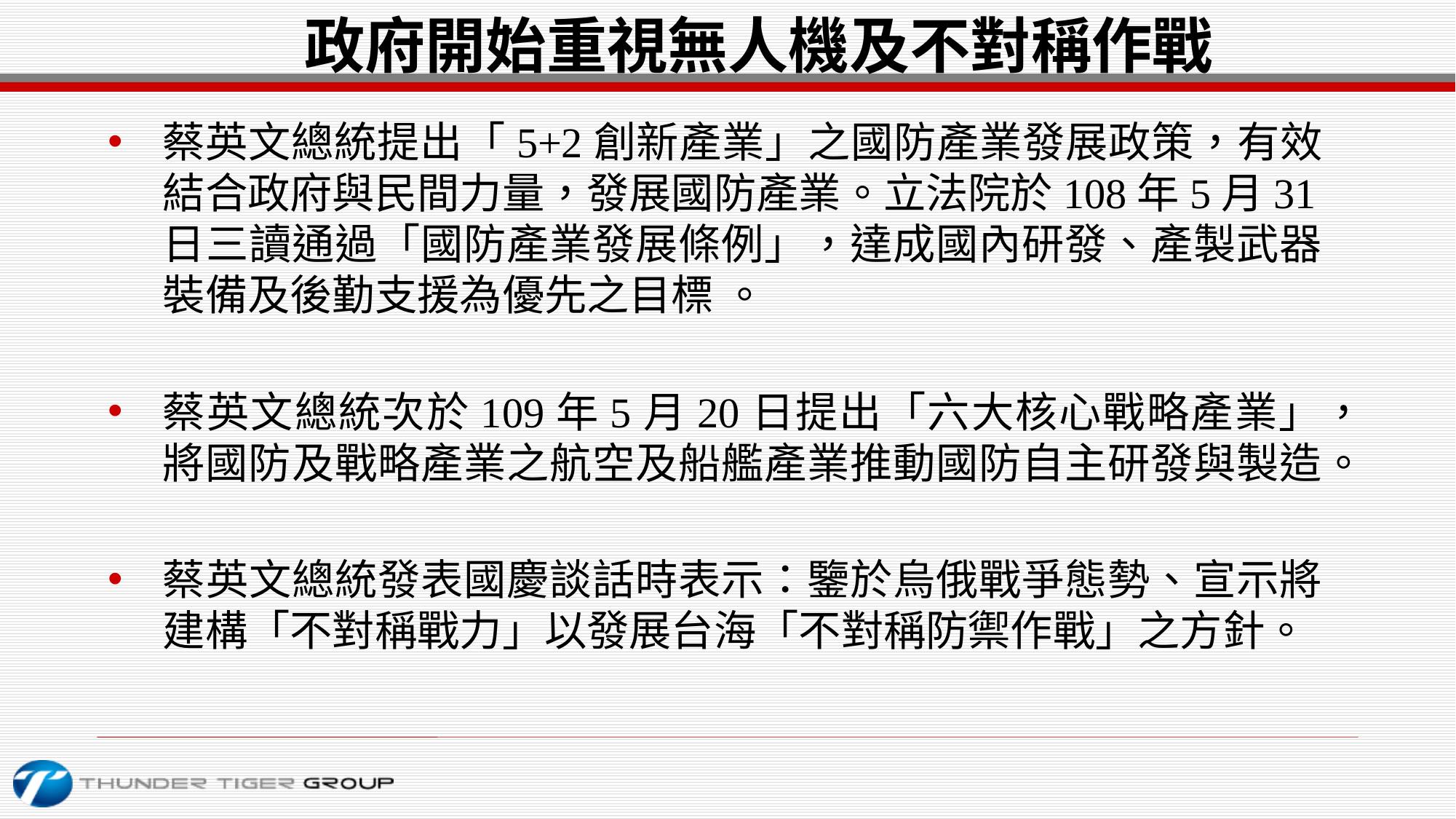

# 政府開始重視無人機及不對稱作戰
蔡英文總統提出「5+2創新產業」之國防產業發展政策，有效結合政府與民間力量，發展國防產業。立法院於108年5月31日三讀通過「國防產業發展條例」，達成國內研發、產製武器裝備及後勤支援為優先之目標 。

蔡英文總統次於109年5月20日提出「六大核心戰略產業」，將國防及戰略產業之航空及船艦產業推動國防自主研發與製造。

蔡英文總統發表國慶談話時表示：鑒於烏俄戰爭態勢、宣示將建構「不對稱戰力」以發展台海「不對稱防禦作戰」之方針。